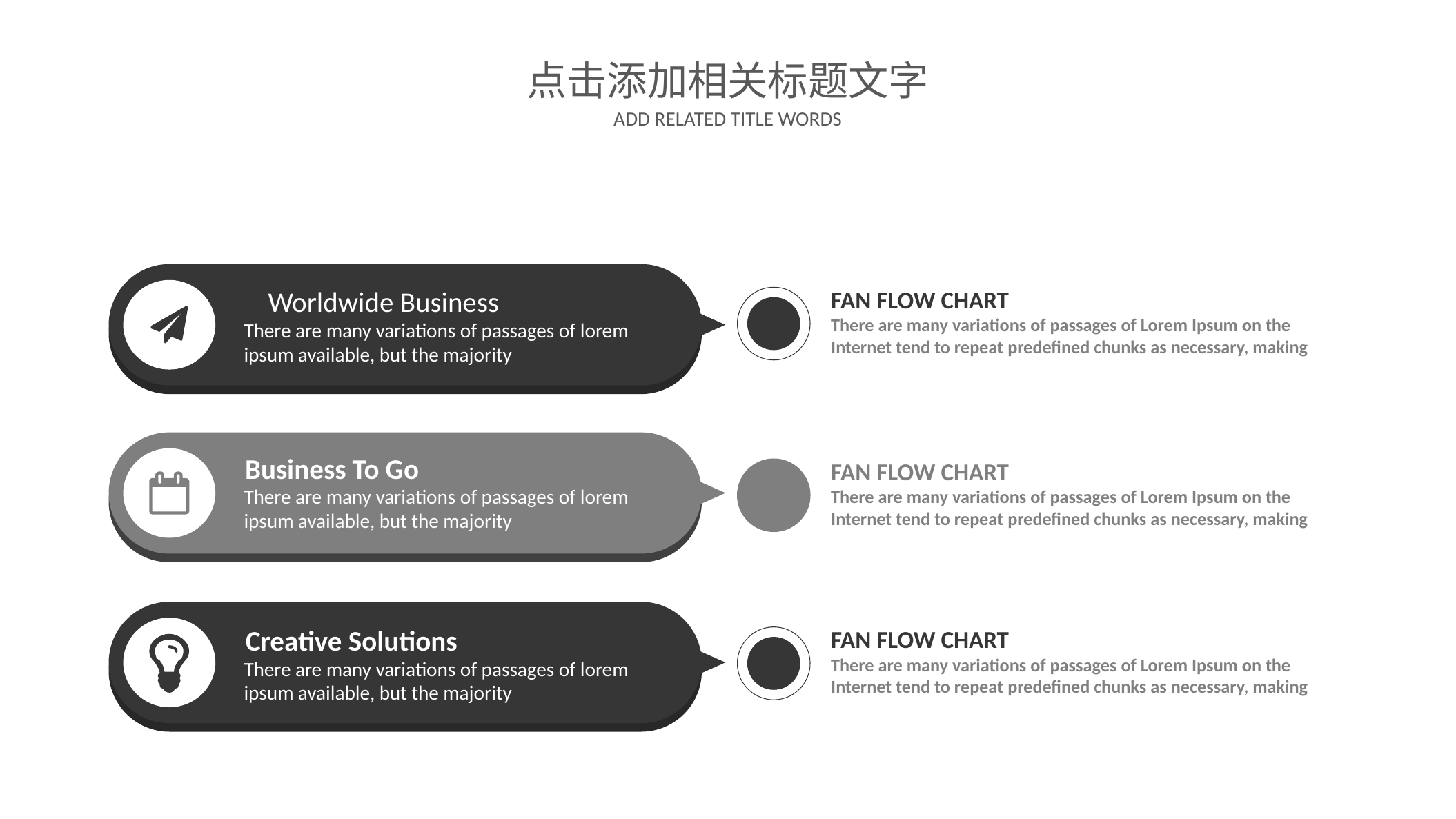

点击添加相关标题文字
ADD RELATED TITLE WORDS

FAN FLOW CHART
There are many variations of passages of Lorem Ipsum on the Internet tend to repeat predefined chunks as necessary, making

Worldwide Business
There are many variations of passages of lorem ipsum available, but the majority

Business To Go
There are many variations of passages of lorem ipsum available, but the majority
FAN FLOW CHART
There are many variations of passages of Lorem Ipsum on the Internet tend to repeat predefined chunks as necessary, making

FAN FLOW CHART
There are many variations of passages of Lorem Ipsum on the Internet tend to repeat predefined chunks as necessary, making
Creative Solutions
There are many variations of passages of lorem ipsum available, but the majority